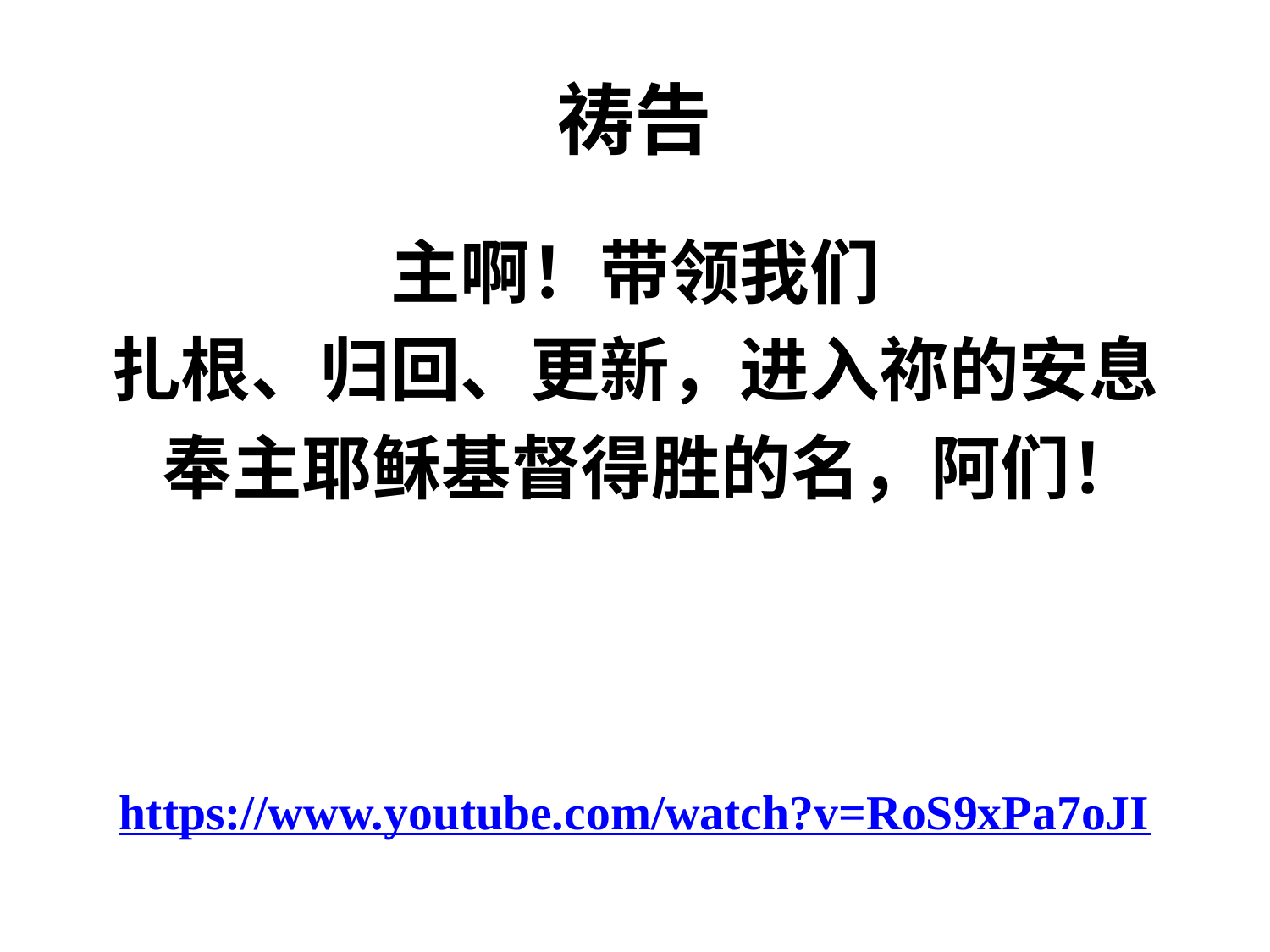

# 祷告
主啊！带领我们
扎根、归回、更新，进入祢的安息
 奉主耶稣基督得胜的名，阿们！

https://www.youtube.com/watch?v=RoS9xPa7oJI